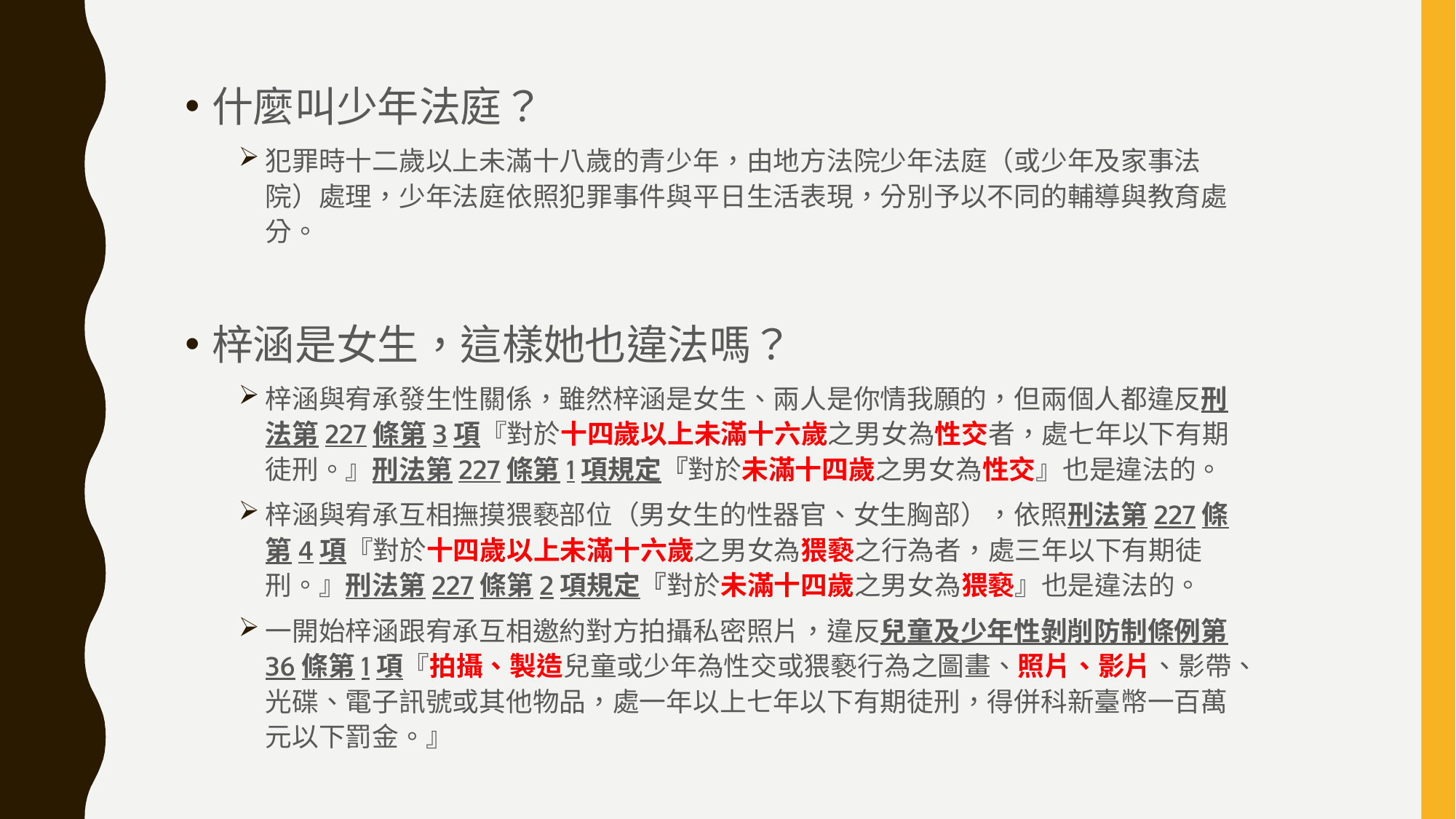

什麼叫少年法庭？
犯罪時十二歲以上未滿十八歲的青少年，由地方法院少年法庭（或少年及家事法院）處理，少年法庭依照犯罪事件與平日生活表現，分別予以不同的輔導與教育處分。

梓涵是女生，這樣她也違法嗎？
梓涵與宥承發生性關係，雖然梓涵是女生、兩人是你情我願的，但兩個人都違反刑法第227條第3項『對於十四歲以上未滿十六歲之男女為性交者，處七年以下有期徒刑。』刑法第227條第1項規定『對於未滿十四歲之男女為性交』也是違法的。
梓涵與宥承互相撫摸猥褻部位（男女生的性器官、女生胸部），依照刑法第227條第4項『對於十四歲以上未滿十六歲之男女為猥褻之行為者，處三年以下有期徒刑。』刑法第227條第2項規定『對於未滿十四歲之男女為猥褻』也是違法的。
一開始梓涵跟宥承互相邀約對方拍攝私密照片，違反兒童及少年性剝削防制條例第36條第1項『拍攝、製造兒童或少年為性交或猥褻行為之圖畫、照片、影片、影帶、光碟、電子訊號或其他物品，處一年以上七年以下有期徒刑，得併科新臺幣一百萬元以下罰金。』